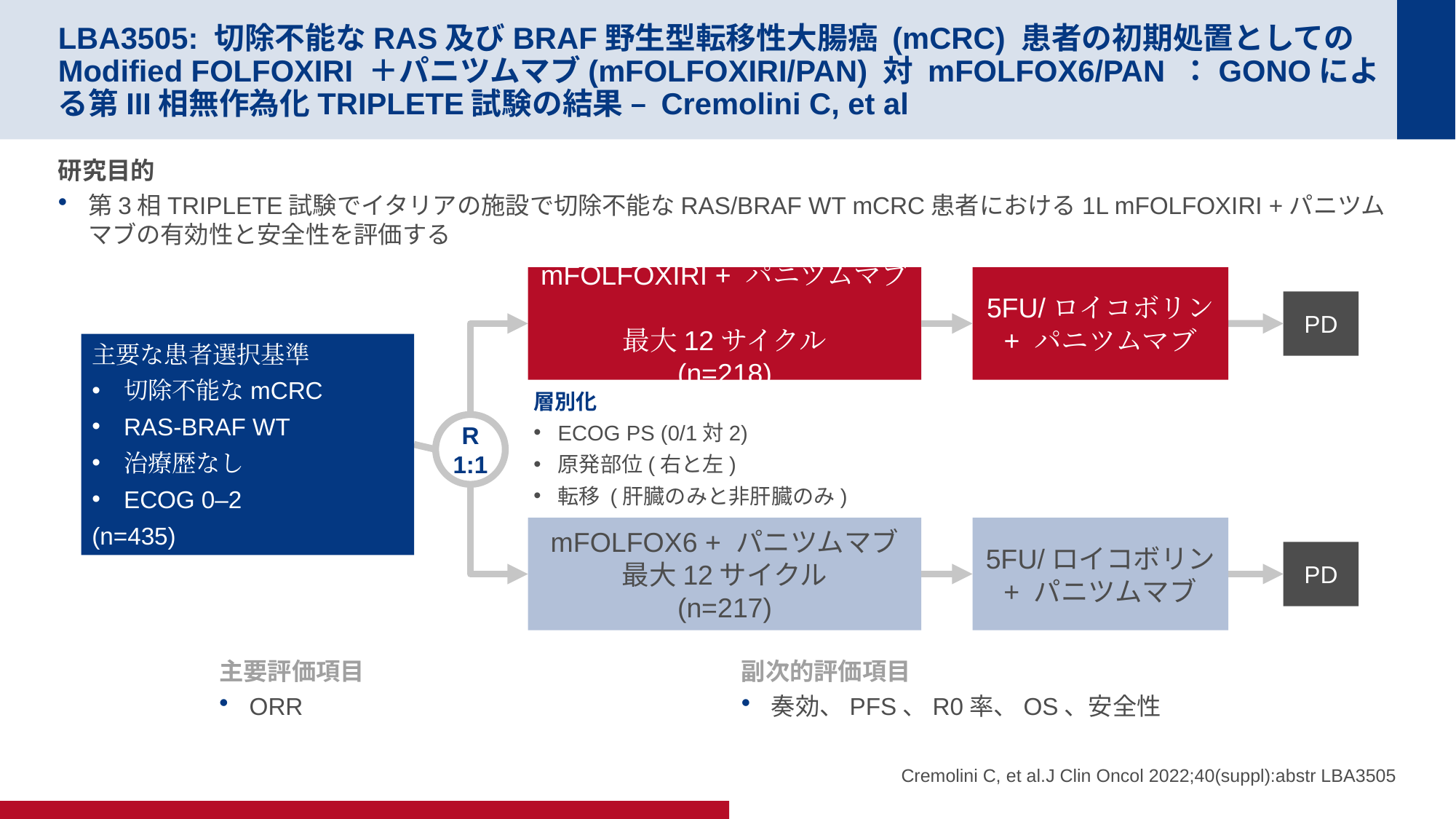

# LBA3505: 切除不能なRAS及びBRAF野生型転移性大腸癌 (mCRC) 患者の初期処置としてのModified FOLFOXIRI ＋パニツムマブ(mFOLFOXIRI/PAN) 対 mFOLFOX6/PAN ：GONOによる第III相無作為化TRIPLETE試験の結果 – Cremolini C, et al
研究目的
第3相TRIPLETE試験でイタリアの施設で切除不能なRAS/BRAF WT mCRC患者における1L mFOLFOXIRI +パニツムマブの有効性と安全性を評価する
mFOLFOXIRI + パニツムマブ
最大12サイクル
(n=218)
5FU/ロイコボリン + パニツムマブ
PD
主要な患者選択基準
切除不能なmCRC
RAS-BRAF WT
治療歴なし
ECOG 0–2
(n=435)
層別化
ECOG PS (0/1対2)
原発部位(右と左)
転移 (肝臓のみと非肝臓のみ)

R
1:1
mFOLFOX6 + パニツムマブ
最大12サイクル
(n=217)
5FU/ロイコボリン + パニツムマブ
PD
主要評価項目
ORR
副次的評価項目
奏効、PFS、R0率、OS、安全性
Cremolini C, et al.J Clin Oncol 2022;40(suppl):abstr LBA3505